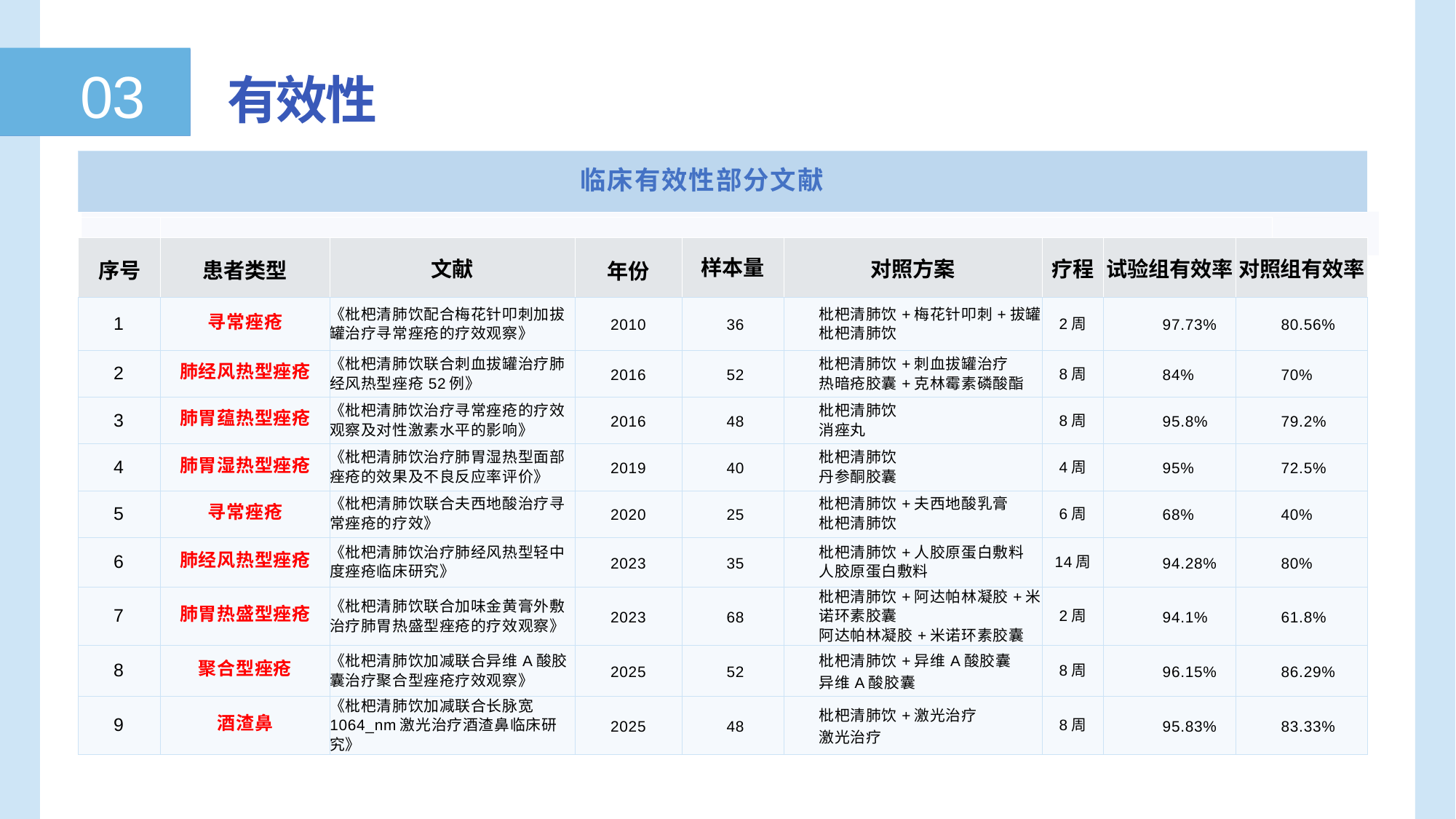

03     有效性
03

| 临床有效性部分文献 |  |  |  |  |  |  |  |  |  |
| --- | --- | --- | --- | --- | --- | --- | --- | --- | --- |
|  |  |  |  |  |  |  |  |  |  |
|  |  |  |  |  |  |  |  |  |  |
| 序号 | 患者类型 | 文献 | 年份 | 样本量 | 对照方案 | 疗程 | 试验组有效率 | 对照组有效率 |  |
| 1 | 寻常痤疮 | 《枇杷清肺饮配合梅花针叩刺加拔罐治疗寻常痤疮的疗效观察》 | 2010 | 36 | 枇杷清肺饮+梅花针叩刺+拔罐 枇杷清肺饮 | 2周 | 97.73% | 80.56% |  |
| 2 | 肺经风热型痤疮 | 《枇杷清肺饮联合刺血拔罐治疗肺经风热型痤疮52例》 | 2016 | 52 | 枇杷清肺饮+刺血拔罐治疗 热暗疮胶囊+克林霉素磷酸酯 | 8周 | 84% | 70% |  |
| 3 | 肺胃蕴热型痤疮 | 《枇杷清肺饮治疗寻常痤疮的疗效观察及对性激素水平的影响》 | 2016 | 48 | 枇杷清肺饮 消痤丸 | 8周 | 95.8% | 79.2% |  |
| 4 | 肺胃湿热型痤疮 | 《枇杷清肺饮治疗肺胃湿热型面部痤疮的效果及不良反应率评价》 | 2019 | 40 | 枇杷清肺饮 丹参酮胶囊 | 4周 | 95% | 72.5% |  |
| 5 | 寻常痤疮 | 《枇杷清肺饮联合夫西地酸治疗寻常痤疮的疗效》 | 2020 | 25 | 枇杷清肺饮+夫西地酸乳膏 枇杷清肺饮 | 6周 | 68% | 40% |  |
| 6 | 肺经风热型痤疮 | 《枇杷清肺饮治疗肺经风热型轻中度痤疮临床研究》 | 2023 | 35 | 枇杷清肺饮+人胶原蛋白敷料 人胶原蛋白敷料 | 14周 | 94.28% | 80% |  |
| 7 | 肺胃热盛型痤疮 | 《枇杷清肺饮联合加味金黄膏外敷治疗肺胃热盛型痤疮的疗效观察》 | 2023 | 68 | 枇杷清肺饮+阿达帕林凝胶+米诺环素胶囊 阿达帕林凝胶+米诺环素胶囊 | 2周 | 94.1% | 61.8% |  |
| 8 | 聚合型痤疮 | 《枇杷清肺饮加减联合异维A酸胶囊治疗聚合型痤疮疗效观察》 | 2025 | 52 | 枇杷清肺饮+异维A酸胶囊 异维A酸胶囊 | 8周 | 96.15% | 86.29% |  |
| 9 | 酒渣鼻 | 《枇杷清肺饮加减联合长脉宽1064\_nm激光治疗酒渣鼻临床研究》 | 2025 | 48 | 枇杷清肺饮+激光治疗 激光治疗 | 8周 | 95.83% | 83.33% |  |